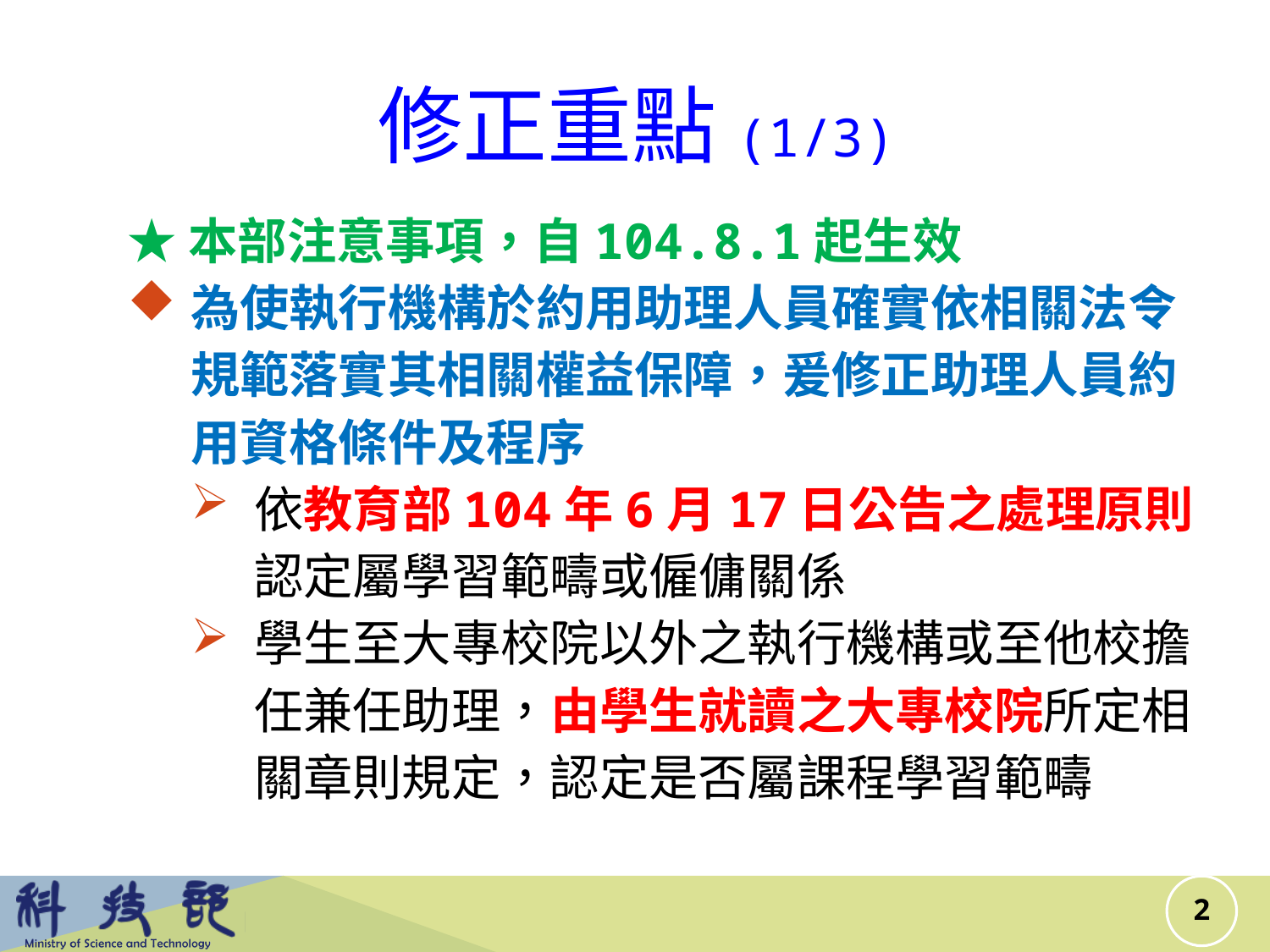

# 修正重點(1/3)
★本部注意事項，自104.8.1起生效
為使執行機構於約用助理人員確實依相關法令規範落實其相關權益保障，爰修正助理人員約用資格條件及程序
依教育部104年6月17日公告之處理原則認定屬學習範疇或僱傭關係
學生至大專校院以外之執行機構或至他校擔任兼任助理，由學生就讀之大專校院所定相關章則規定，認定是否屬課程學習範疇